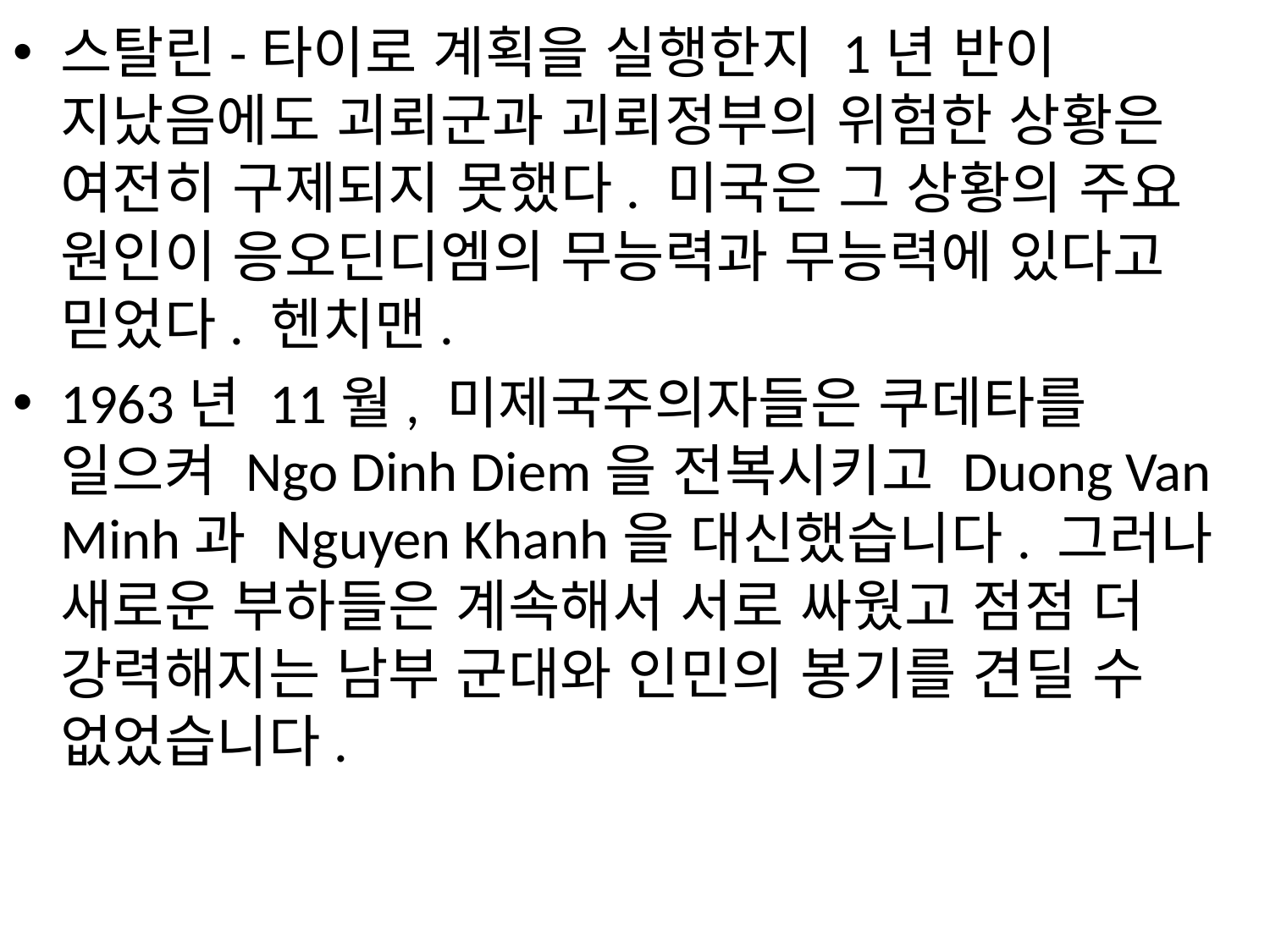

스탈린-타이로 계획을 실행한지 1년 반이 지났음에도 괴뢰군과 괴뢰정부의 위험한 상황은 여전히 ​​구제되지 못했다. 미국은 그 상황의 주요 원인이 응오딘디엠의 무능력과 무능력에 있다고 믿었다. ​헨치맨.
1963년 11월, 미제국주의자들은 쿠데타를 일으켜 Ngo Dinh Diem을 전복시키고 Duong Van Minh과 Nguyen Khanh을 대신했습니다. 그러나 새로운 부하들은 계속해서 서로 싸웠고 점점 더 강력해지는 남부 군대와 인민의 봉기를 견딜 수 없었습니다.